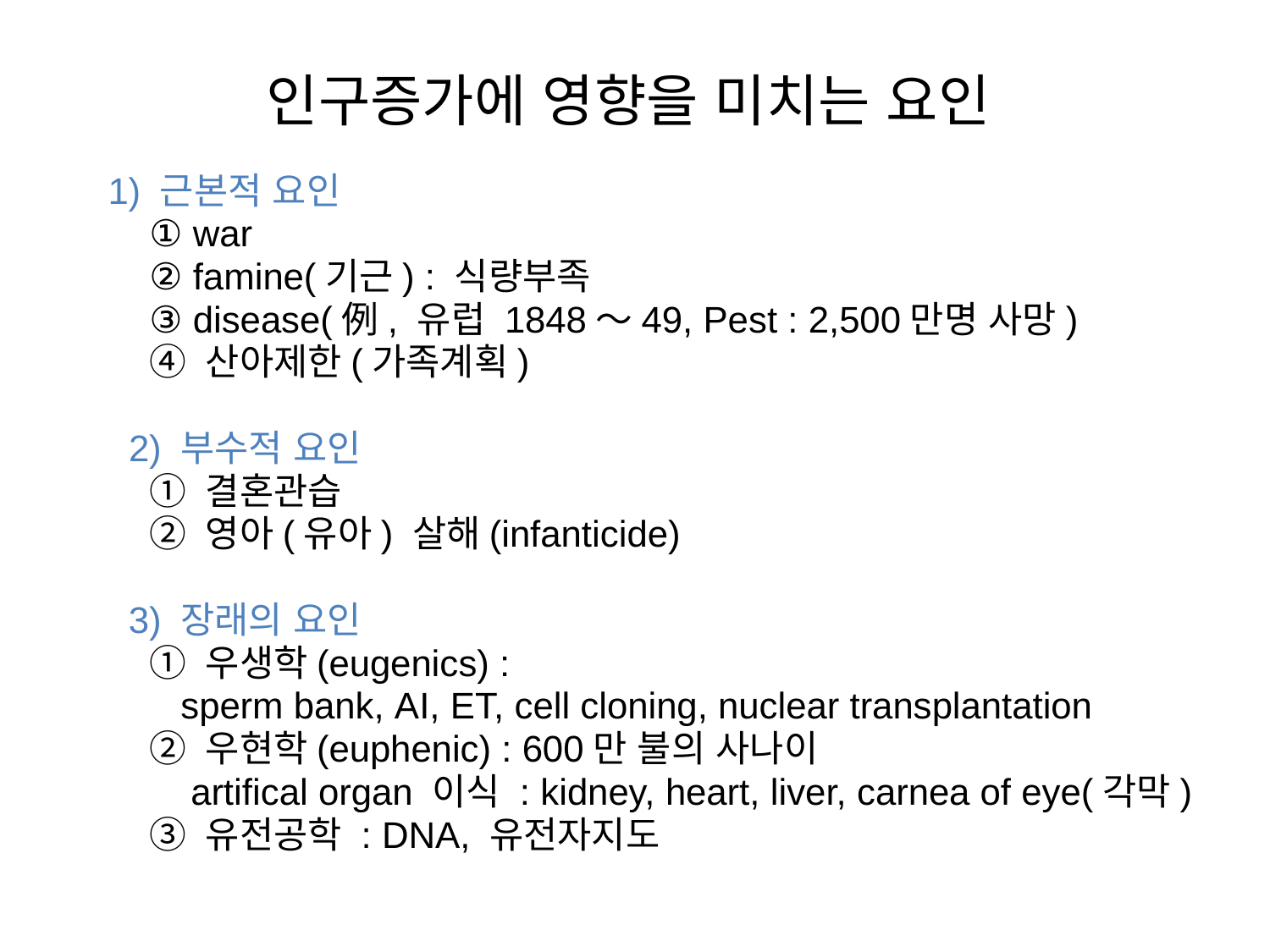

# 인구증가에 영향을 미치는 요인
1) 근본적 요인
    ① war
    ② famine(기근) : 식량부족
    ③ disease(例, 유럽 1848～49, Pest : 2,500만명 사망)
    ④ 산아제한(가족계획)

  2) 부수적 요인
    ① 결혼관습
    ② 영아(유아) 살해(infanticide)

  3) 장래의 요인
    ① 우생학(eugenics) :
       sperm bank, AI, ET, cell cloning, nuclear transplantation
    ② 우현학(euphenic) : 600만 불의 사나이
        artifical organ 이식 : kidney, heart, liver, carnea of eye(각막)
    ③ 유전공학 : DNA, 유전자지도